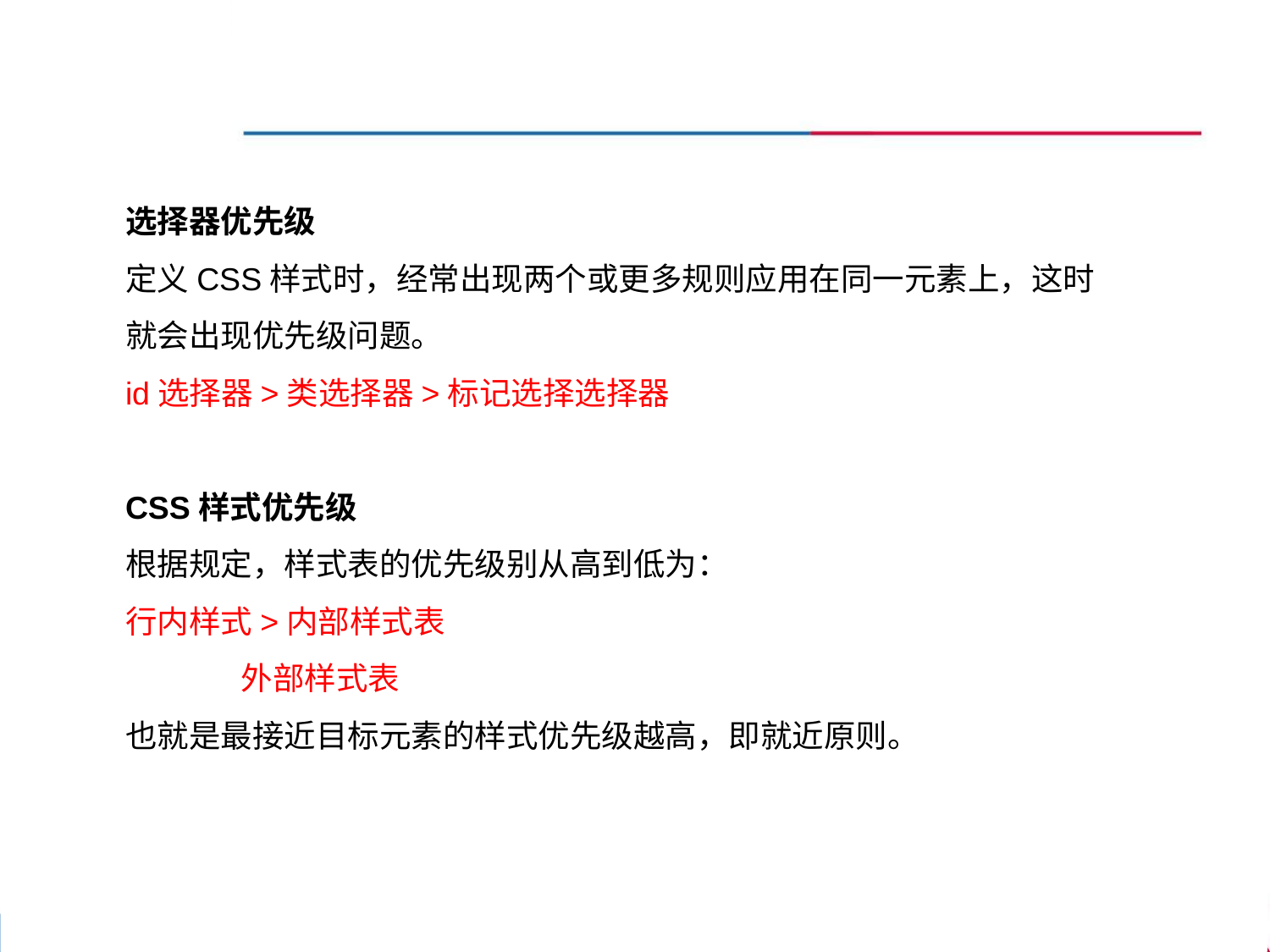

选择器优先级
定义CSS样式时，经常出现两个或更多规则应用在同一元素上，这时就会出现优先级问题。
id选择器>类选择器>标记选择选择器

CSS样式优先级
根据规定，样式表的优先级别从高到低为：
行内样式>内部样式表
               外部样式表
也就是最接近目标元素的样式优先级越高，即就近原则。